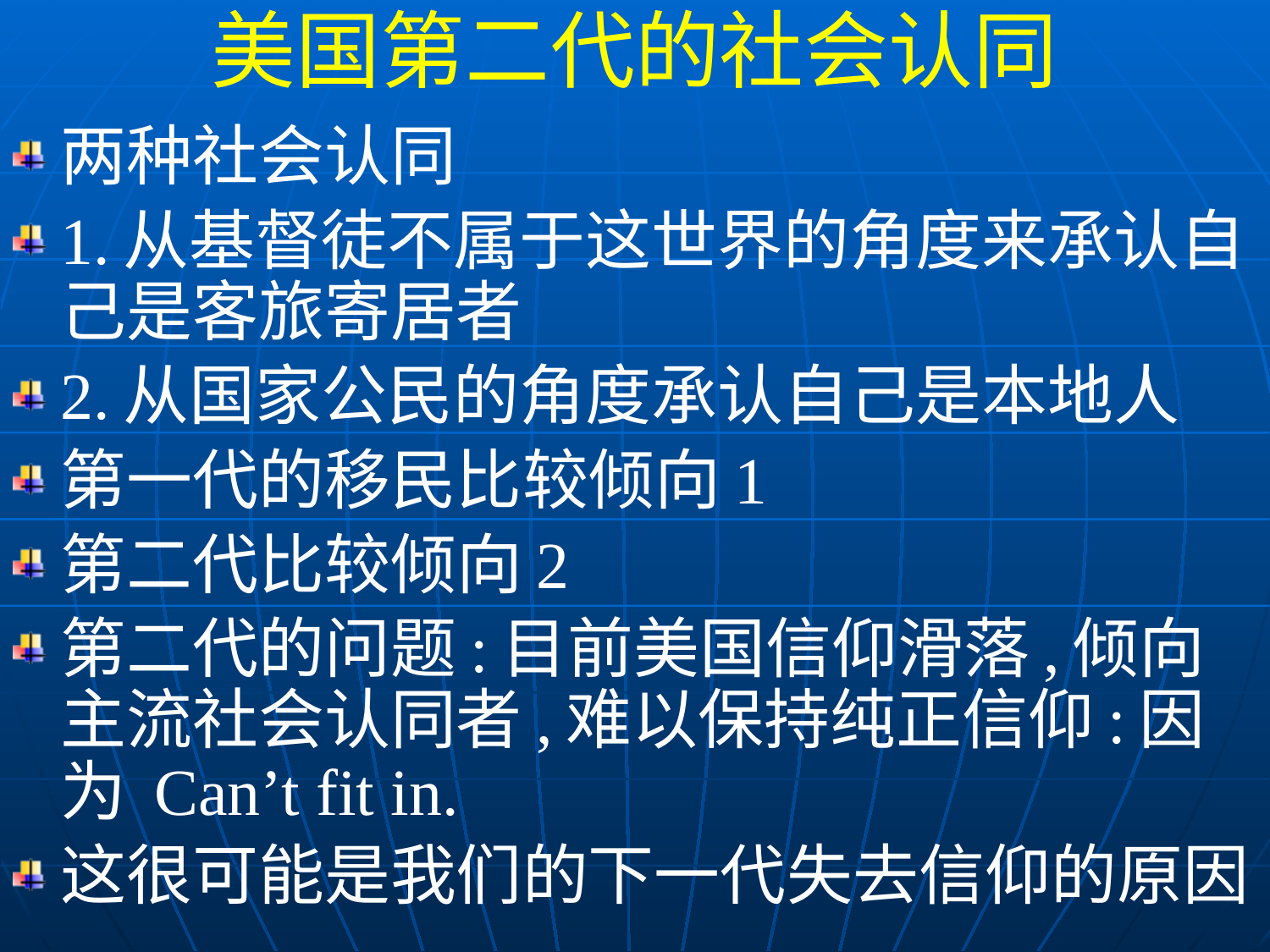

美国第二代的社会认同
两种社会认同
1.从基督徒不属于这世界的角度来承认自己是客旅寄居者
2.从国家公民的角度承认自己是本地人
第一代的移民比较倾向1
第二代比较倾向2
第二代的问题:目前美国信仰滑落,倾向主流社会认同者,难以保持纯正信仰:因为 Can’t fit in.
这很可能是我们的下一代失去信仰的原因